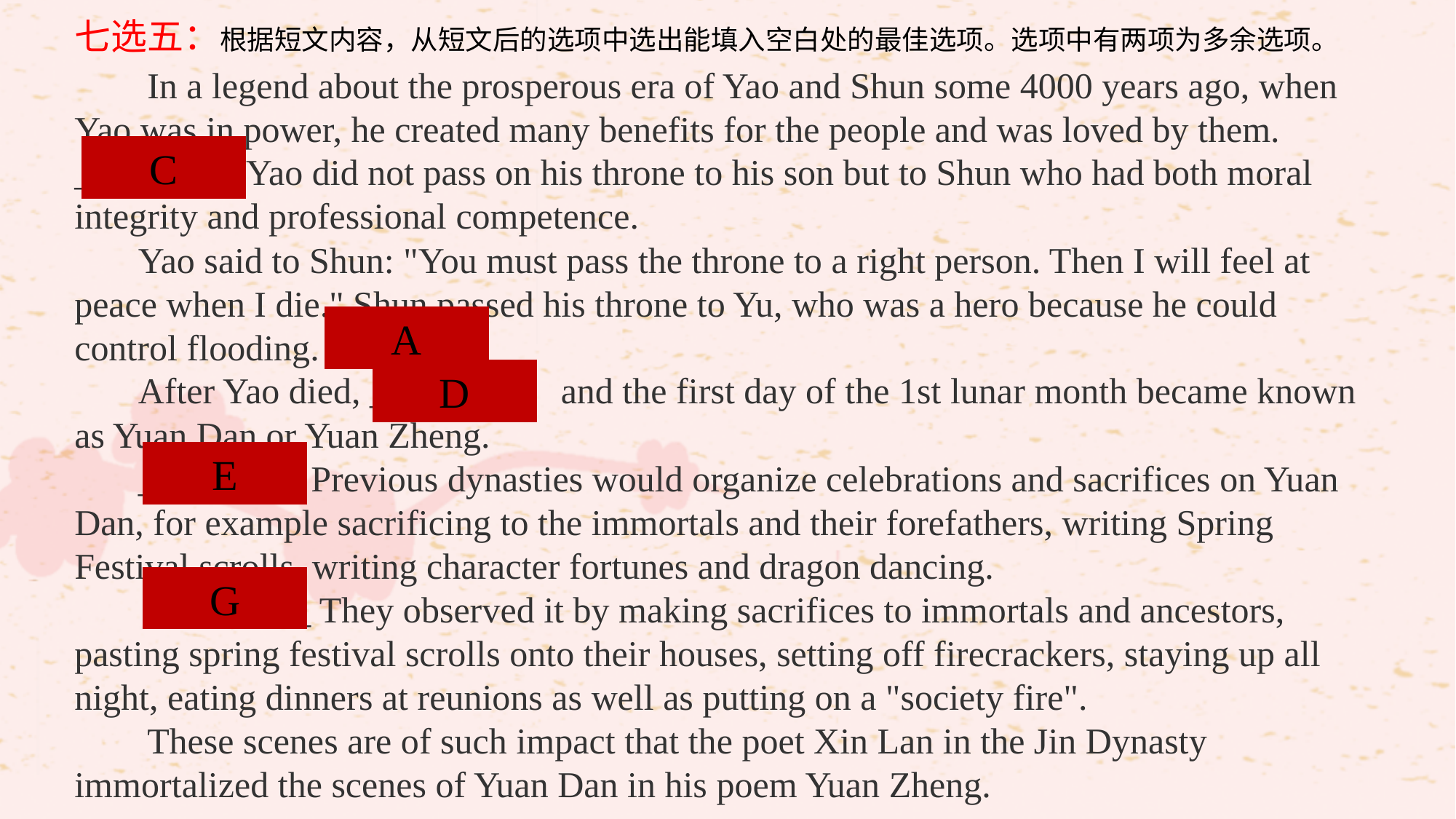

七选五：根据短文内容，从短文后的选项中选出能填入空白处的最佳选项。选项中有两项为多余选项。
        In a legend about the prosperous era of Yao and Shun some 4000 years ago, when Yao was in power, he created many benefits for the people and was loved by them. ____1____ Yao did not pass on his throne to his son but to Shun who had both moral integrity and professional competence.
       Yao said to Shun: "You must pass the throne to a right person. Then I will feel at peace when I die." Shun passed his throne to Yu, who was a hero because he could control flooding. ____2____
       After Yao died, ____3____   and the first day of the 1st lunar month became known as Yuan Dan or Yuan Zheng.
       ____4____ Previous dynasties would organize celebrations and sacrifices on Yuan Dan, for example sacrificing to the immortals and their forefathers, writing Spring Festival scrolls, writing character fortunes and dragon dancing.
        ____5____ They observed it by making sacrifices to immortals and ancestors, pasting spring festival scrolls onto their houses, setting off firecrackers, staying up all night, eating dinners at reunions as well as putting on a "society fire".
        These scenes are of such impact that the poet Xin Lan in the Jin Dynasty immortalized the scenes of Yuan Dan in his poem Yuan Zheng.
C

A
D
E
G